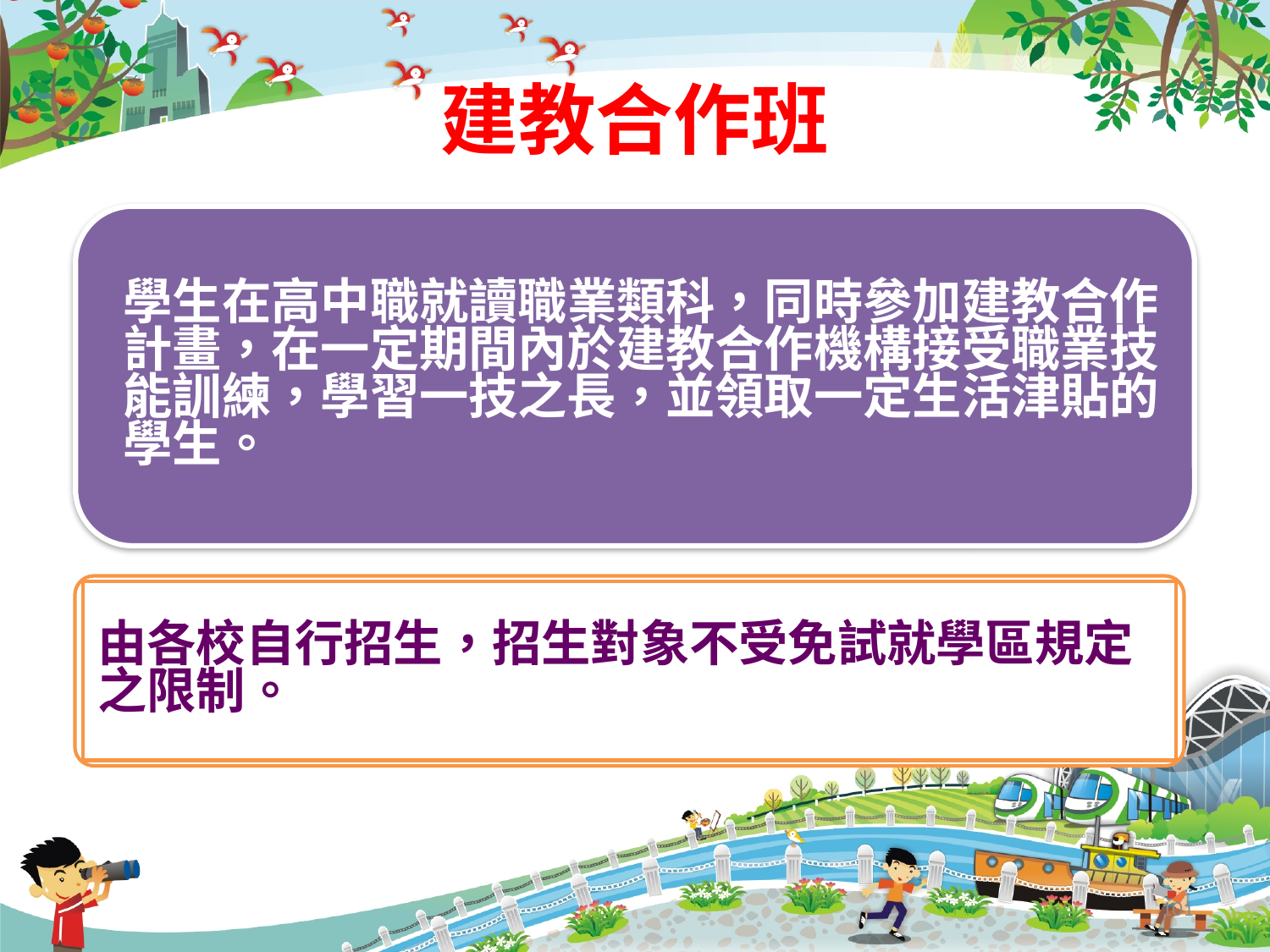

# 建教合作班
學生在高中職就讀職業類科，同時參加建教合作計畫，在一定期間內於建教合作機構接受職業技能訓練，學習一技之長，並領取一定生活津貼的學生。

由各校自行招生，招生對象不受免試就學區規定之限制。
101